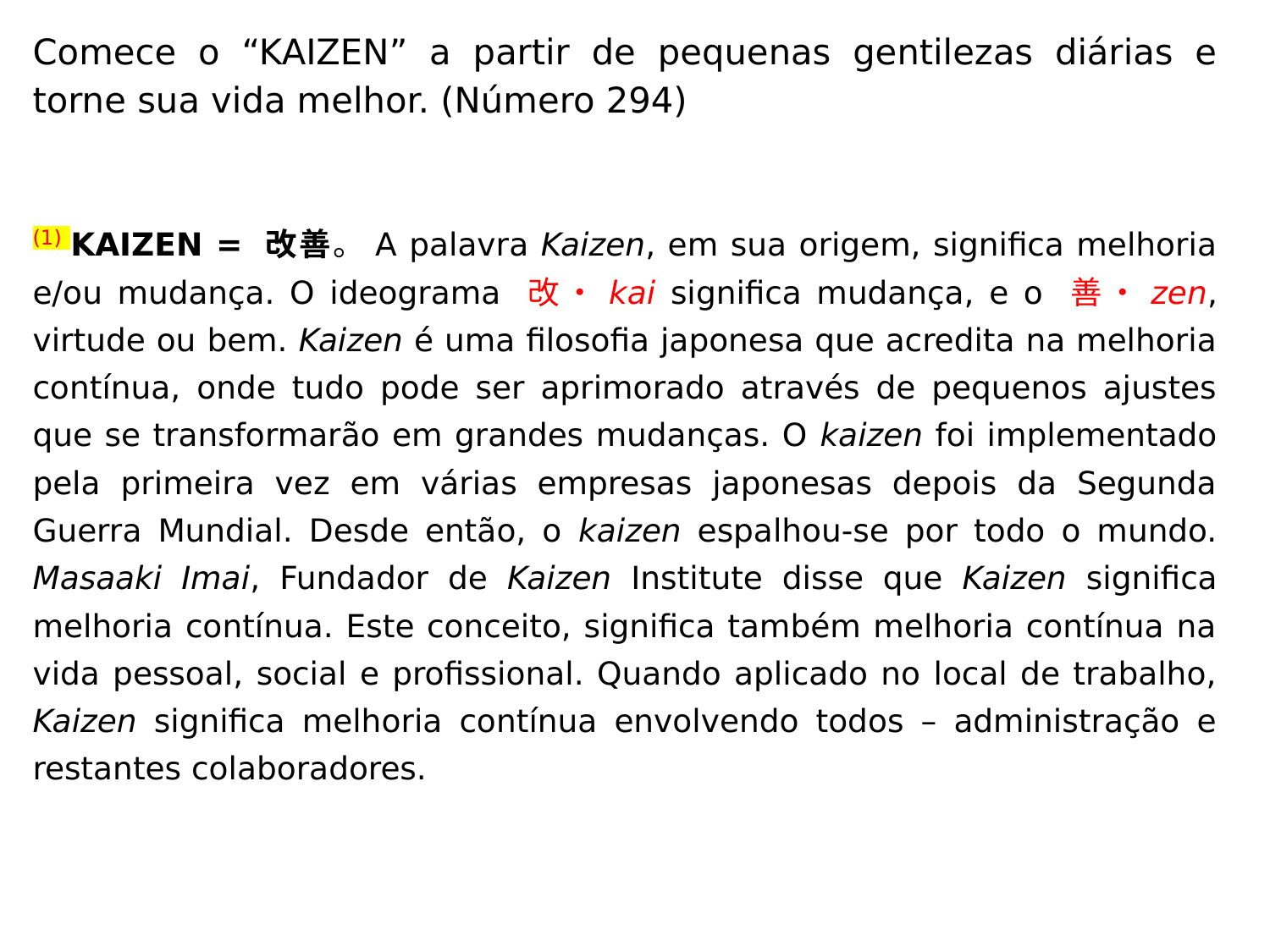

Comece o “KAIZEN” a partir de pequenas gentilezas diárias e torne sua vida melhor. (Número 294)

(1) KAIZEN = 改善。A palavra Kaizen, em sua origem, significa melhoria e/ou mudança. O ideograma 改・kai significa mudança, e o 善・zen, virtude ou bem. Kaizen é uma filosofia japonesa que acredita na melhoria contínua, onde tudo pode ser aprimorado através de pequenos ajustes que se transformarão em grandes mudanças. O kaizen foi implementado pela primeira vez em várias empresas japonesas depois da Segunda Guerra Mundial. Desde então, o kaizen espalhou-se por todo o mundo. Masaaki Imai, Fundador de Kaizen Institute disse que Kaizen significa melhoria contínua. Este conceito, significa também melhoria contínua na vida pessoal, social e profissional. Quando aplicado no local de trabalho, Kaizen significa melhoria contínua envolvendo todos – administração e restantes colaboradores.